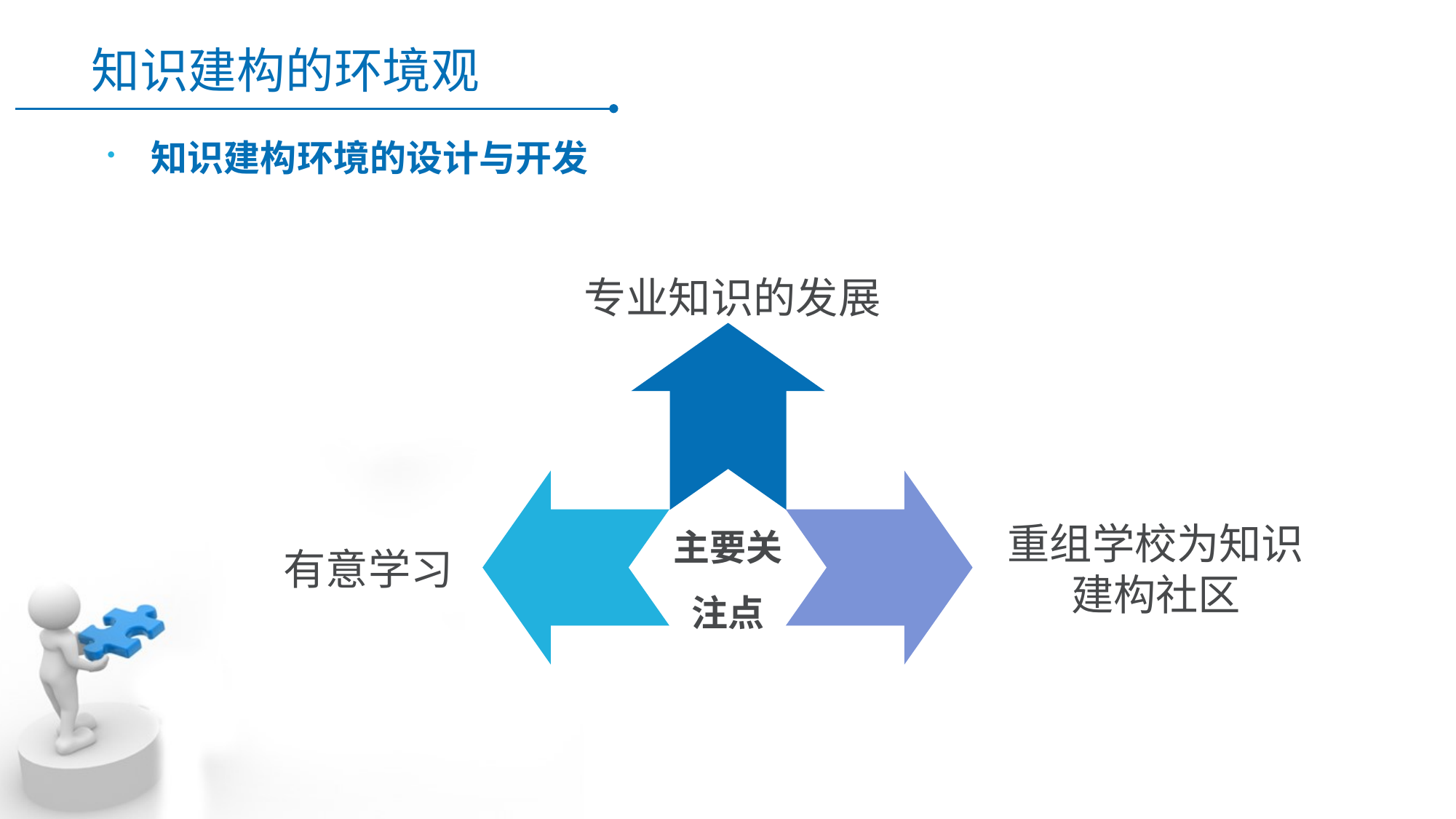

# 知识建构的环境观
知识建构环境的设计与开发
专业知识的发展

主要关注点
重组学校为知识建构社区
有意学习